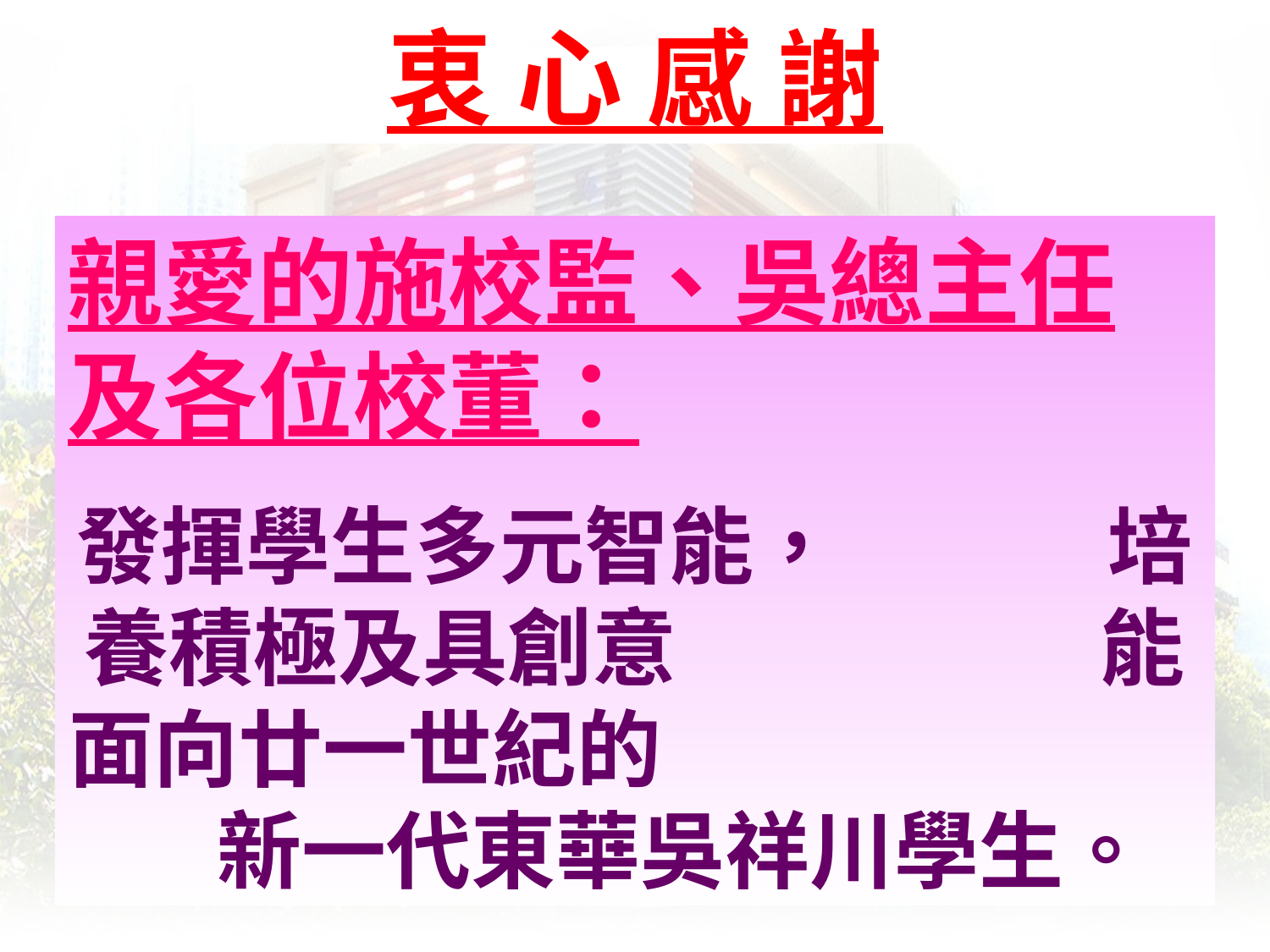

衷 心 感 謝

親愛的施校監、吳總主任及各位校董：
發揮學生多元智能，              培養積極及具創意                      能面向廿一世紀的                                  新一代東華吳祥川學生。